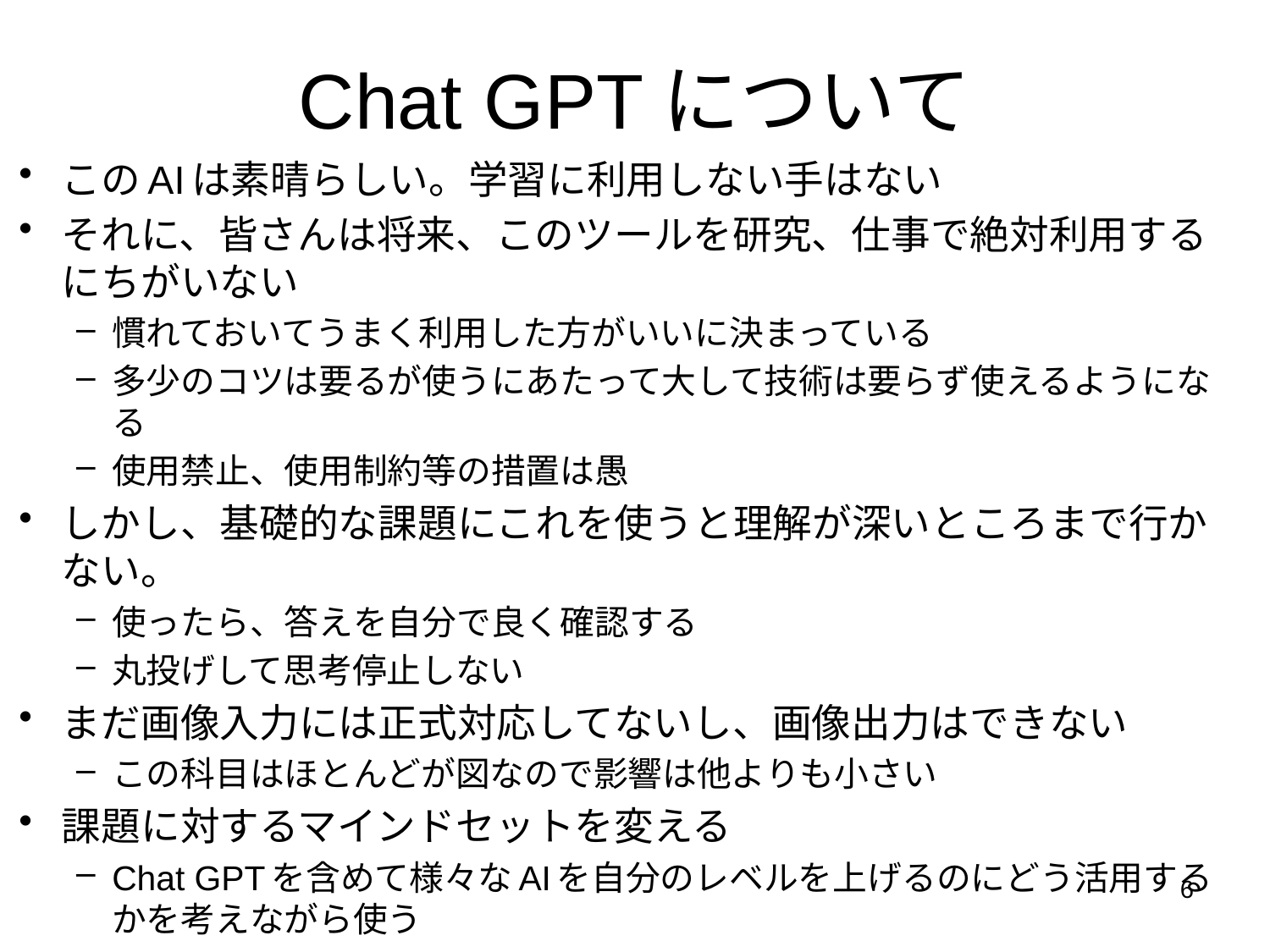

# Chat GPTについて
このAIは素晴らしい。学習に利用しない手はない
それに、皆さんは将来、このツールを研究、仕事で絶対利用するにちがいない
慣れておいてうまく利用した方がいいに決まっている
多少のコツは要るが使うにあたって大して技術は要らず使えるようになる
使用禁止、使用制約等の措置は愚
しかし、基礎的な課題にこれを使うと理解が深いところまで行かない。
使ったら、答えを自分で良く確認する
丸投げして思考停止しない
まだ画像入力には正式対応してないし、画像出力はできない
この科目はほとんどが図なので影響は他よりも小さい
課題に対するマインドセットを変える
Chat GPTを含めて様々なAIを自分のレベルを上げるのにどう活用するかを考えながら使う

6